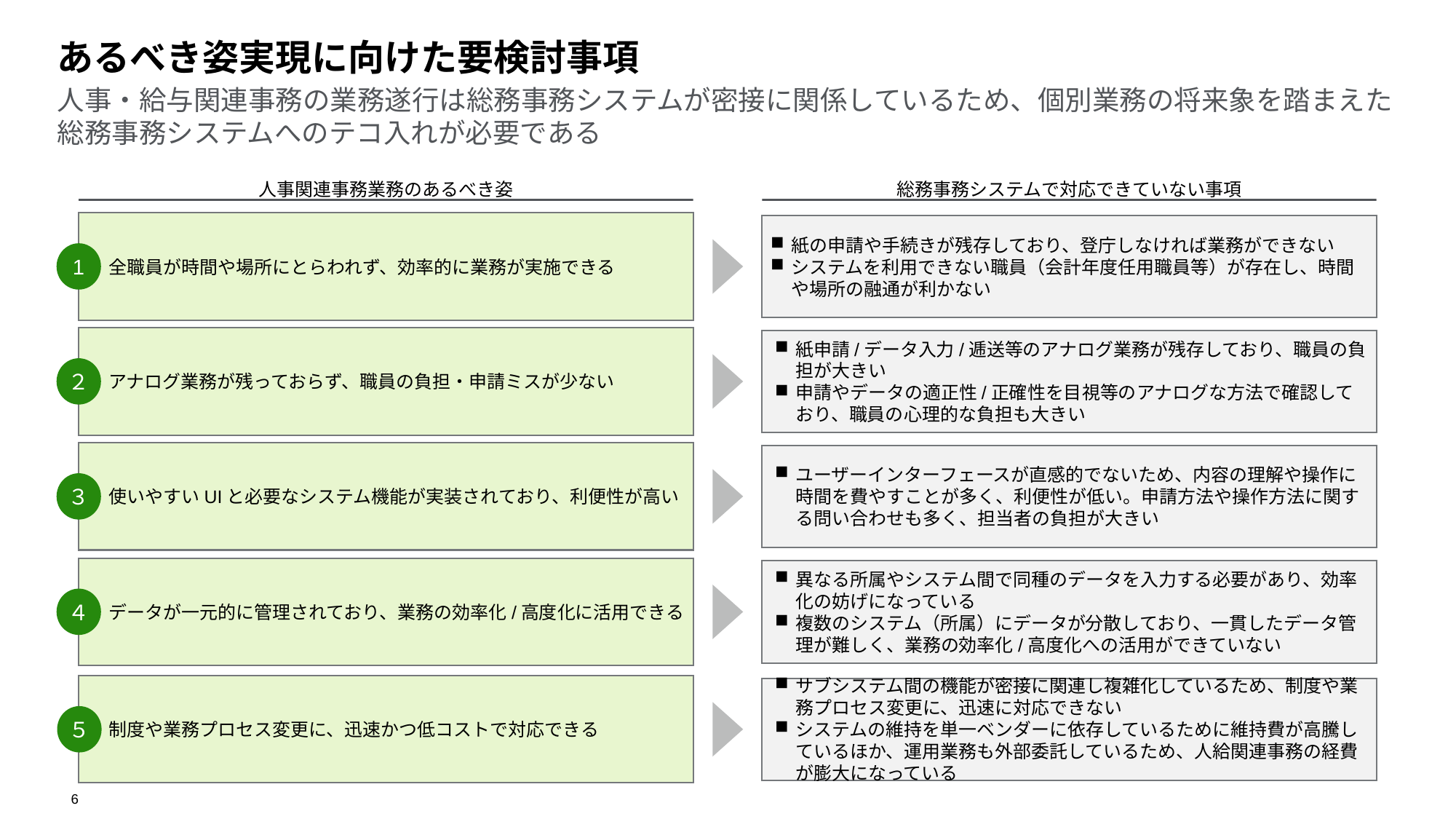

あるべき姿実現に向けた要検討事項
# 人事・給与関連事務の業務遂行は総務事務システムが密接に関係しているため、個別業務の将来象を踏まえた総務事務システムへのテコ入れが必要である
人事関連事務業務のあるべき姿
総務事務システムで対応できていない事項
全職員が時間や場所にとらわれず、効率的に業務が実施できる
紙の申請や手続きが残存しており、登庁しなければ業務ができない
システムを利用できない職員（会計年度任用職員等）が存在し、時間や場所の融通が利かない
1

アナログ業務が残っておらず、職員の負担・申請ミスが少ない
紙申請/データ入力/逓送等のアナログ業務が残存しており、職員の負担が大きい
申請やデータの適正性/正確性を目視等のアナログな方法で確認しており、職員の心理的な負担も大きい
２

使いやすいUIと必要なシステム機能が実装されており、利便性が高い
ユーザーインターフェースが直感的でないため、内容の理解や操作に時間を費やすことが多く、利便性が低い。申請方法や操作方法に関する問い合わせも多く、担当者の負担が大きい
３

データが一元的に管理されており、業務の効率化/高度化に活用できる
異なる所属やシステム間で同種のデータを入力する必要があり、効率化の妨げになっている
複数のシステム（所属）にデータが分散しており、一貫したデータ管理が難しく、業務の効率化/高度化への活用ができていない
４

制度や業務プロセス変更に、迅速かつ低コストで対応できる
サブシステム間の機能が密接に関連し複雑化しているため、制度や業務プロセス変更に、迅速に対応できない
システムの維持を単一ベンダーに依存しているために維持費が高騰しているほか、運用業務も外部委託しているため、人給関連事務の経費が膨大になっている
５

6